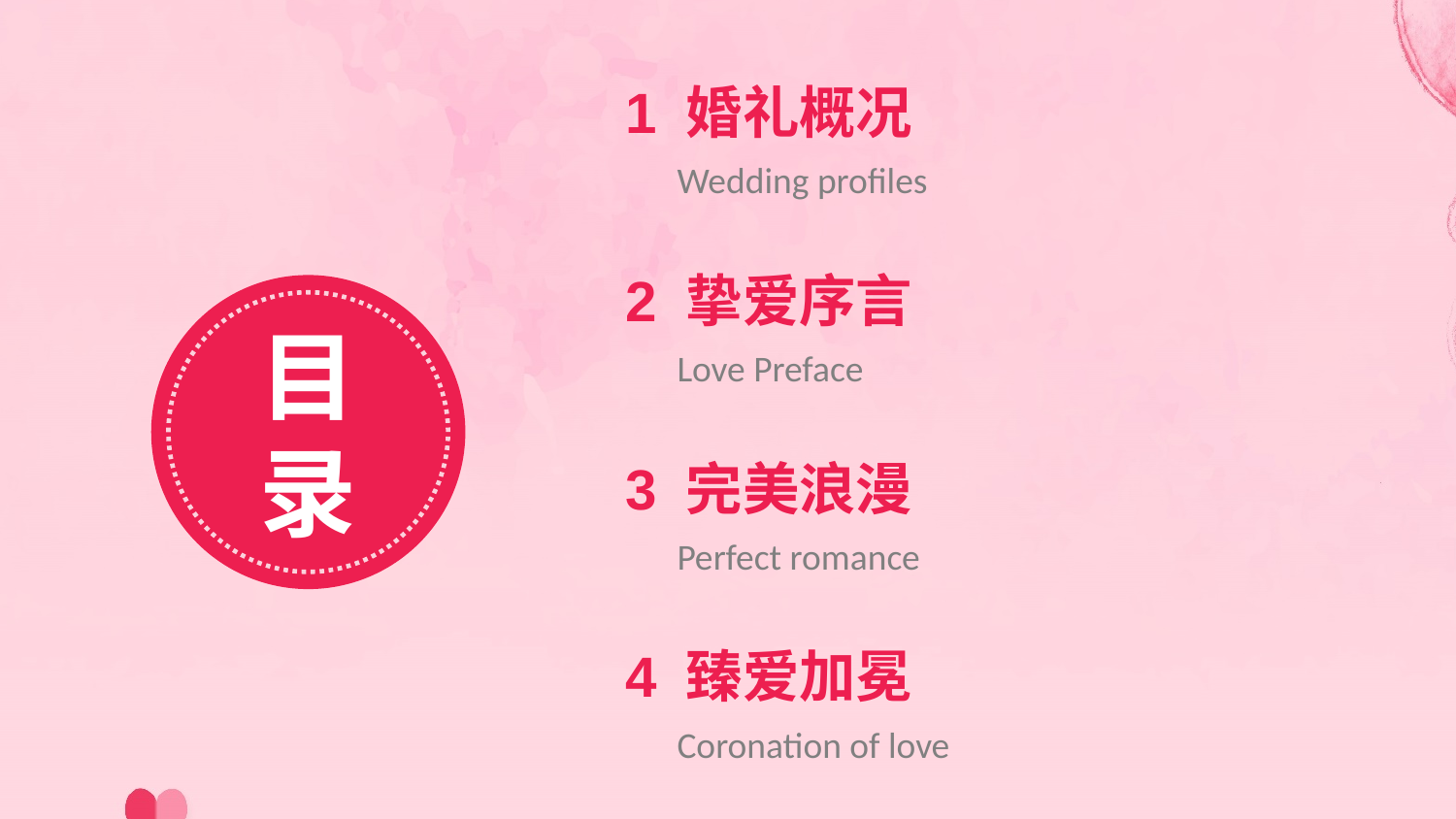

1 婚礼概况
Wedding profiles
2 挚爱序言

目录
Love Preface
3 完美浪漫
Perfect romance
4 臻爱加冕
Coronation of love